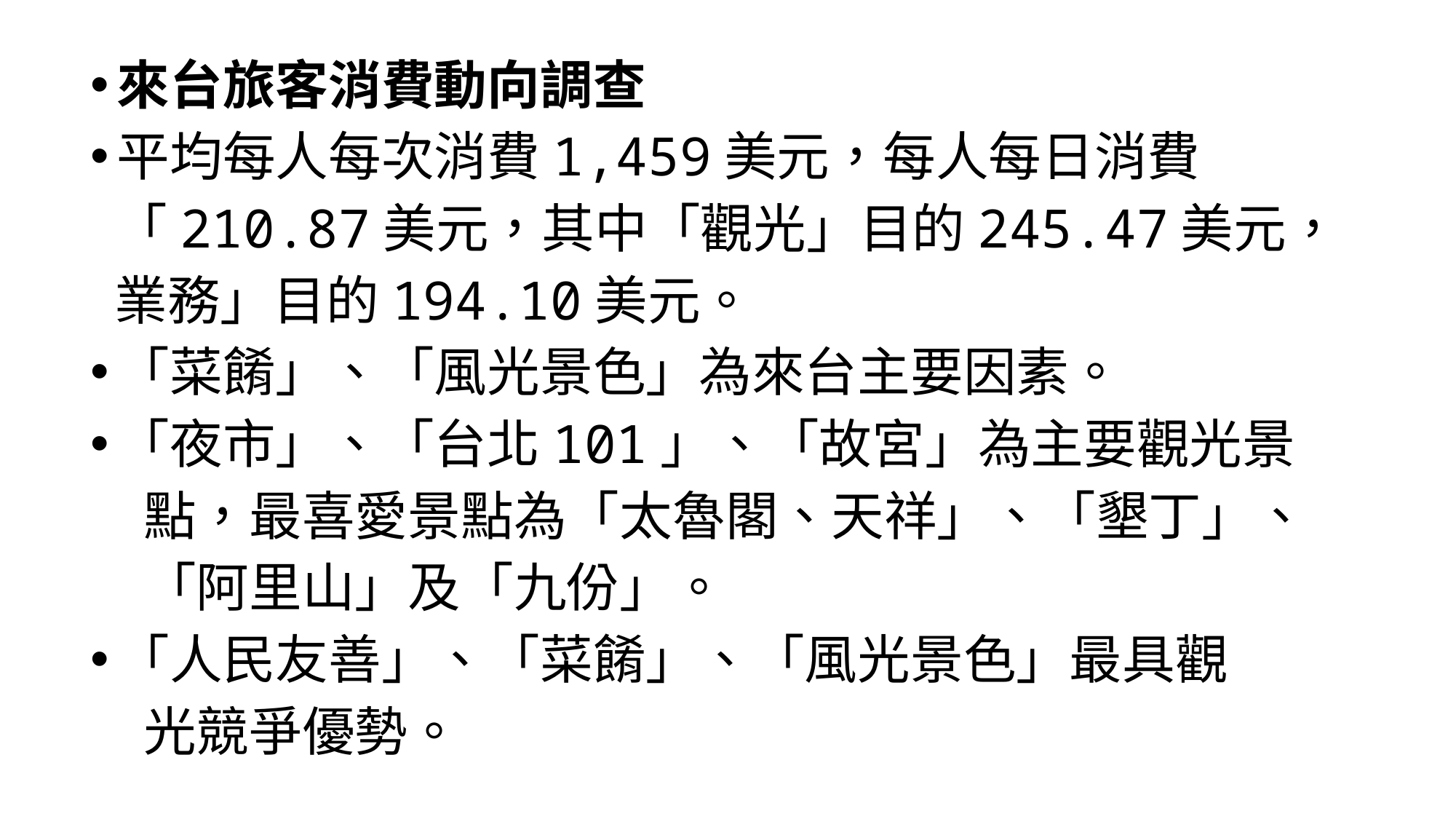

來台旅客消費動向調查
平均每人每次消費1,459美元，每人每日消費
 「210.87美元，其中「觀光」目的245.47美元，
 業務」目的194.10美元。
「菜餚」、「風光景色」為來台主要因素。
「夜市」、「台北101」、「故宮」為主要觀光景
　點，最喜愛景點為「太魯閣、天祥」、「墾丁」、
　「阿里山」及「九份」。
「人民友善」、「菜餚」、「風光景色」最具觀
　光競爭優勢。